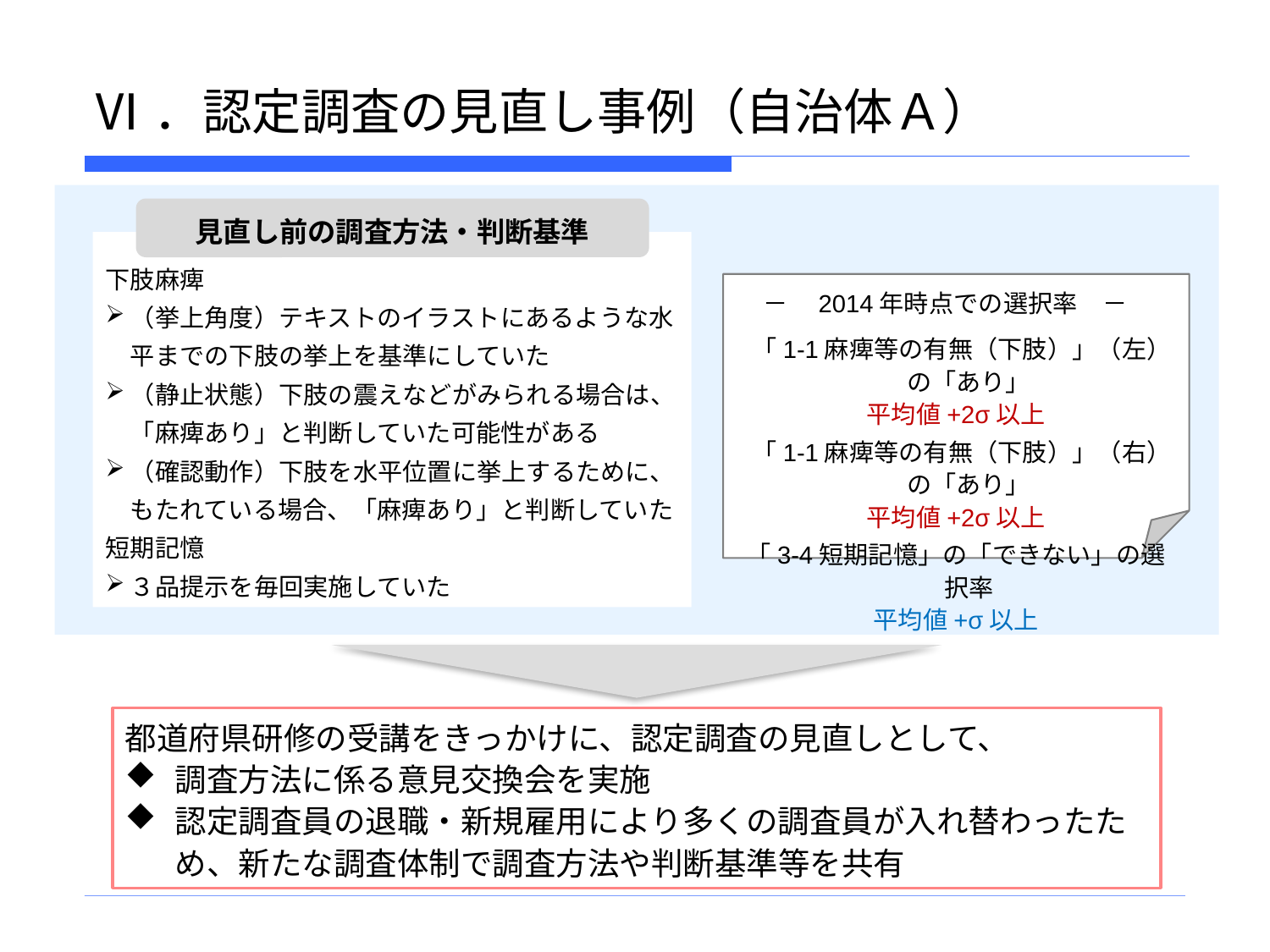

# Ⅵ．認定調査の見直し事例（自治体Ａ）

見直し前の調査方法・判断基準

下肢麻痺
（挙上角度）テキストのイラストにあるような水平までの下肢の挙上を基準にしていた
（静止状態）下肢の震えなどがみられる場合は、「麻痺あり」と判断していた可能性がある
（確認動作）下肢を水平位置に挙上するために、もたれている場合、「麻痺あり」と判断していた
短期記憶
３品提示を毎回実施していた

 「1-1麻痺等の有無（下肢）」（左）の「あり」
平均値+2σ以上
 「1-1麻痺等の有無（下肢）」（右）の「あり」
平均値+2σ以上
「3-4短期記憶」の「できない」の選択率
平均値+σ以上
－　2014年時点での選択率　－

都道府県研修の受講をきっかけに、認定調査の見直しとして、
調査方法に係る意見交換会を実施
認定調査員の退職・新規雇用により多くの調査員が入れ替わったため、新たな調査体制で調査方法や判断基準等を共有